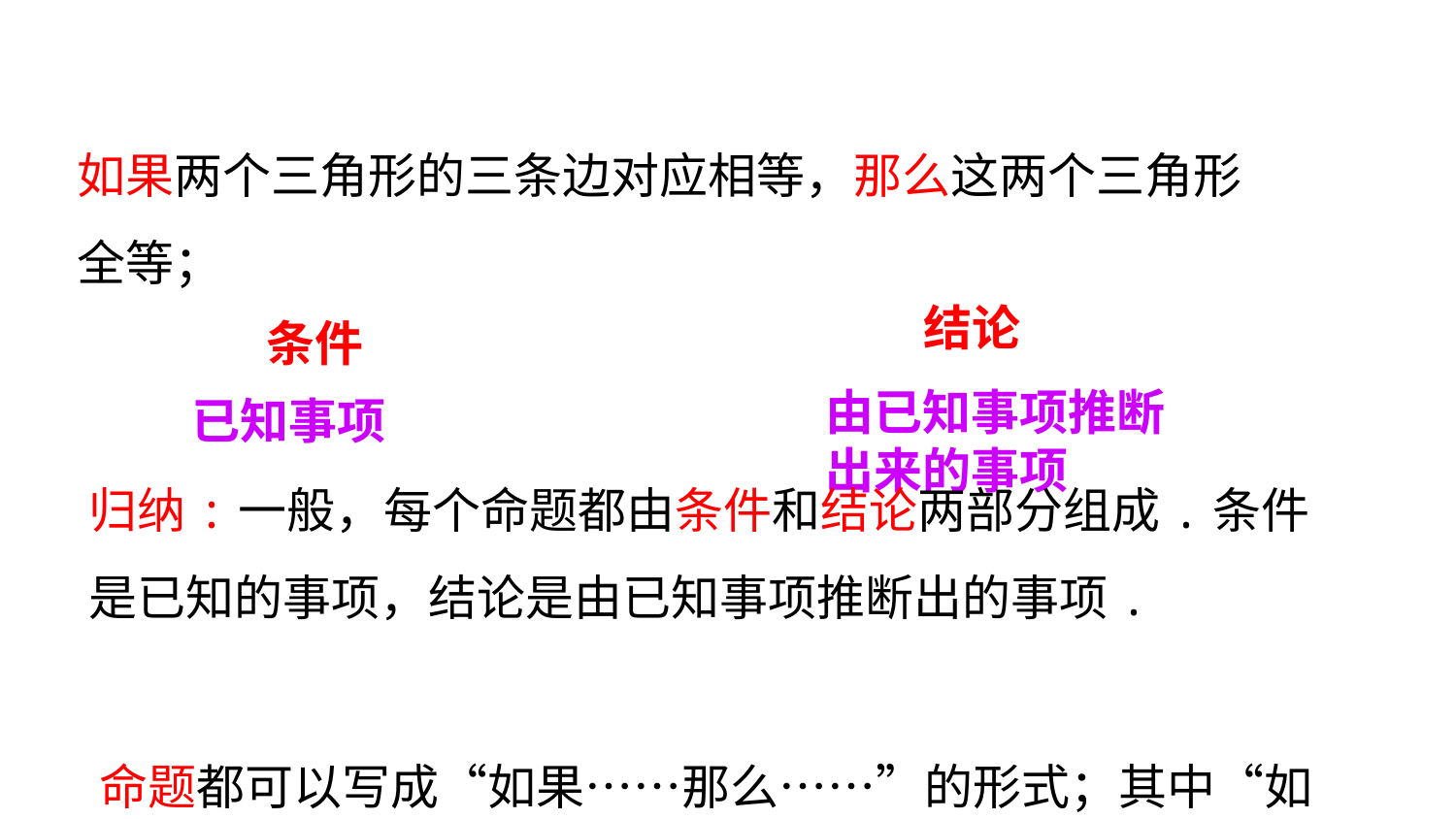

如果两个三角形的三条边对应相等，那么这两个三角形
全等；

 命题都可以写成“如果……那么……”的形式；其中“如果”引出的部分是条件，“那么”引出的部分是结 论.
结论
条件
由已知事项推断
出来的事项
已知事项
归纳:一般，每个命题都由条件和结论两部分组成.条件是已知的事项，结论是由已知事项推断出的事项.